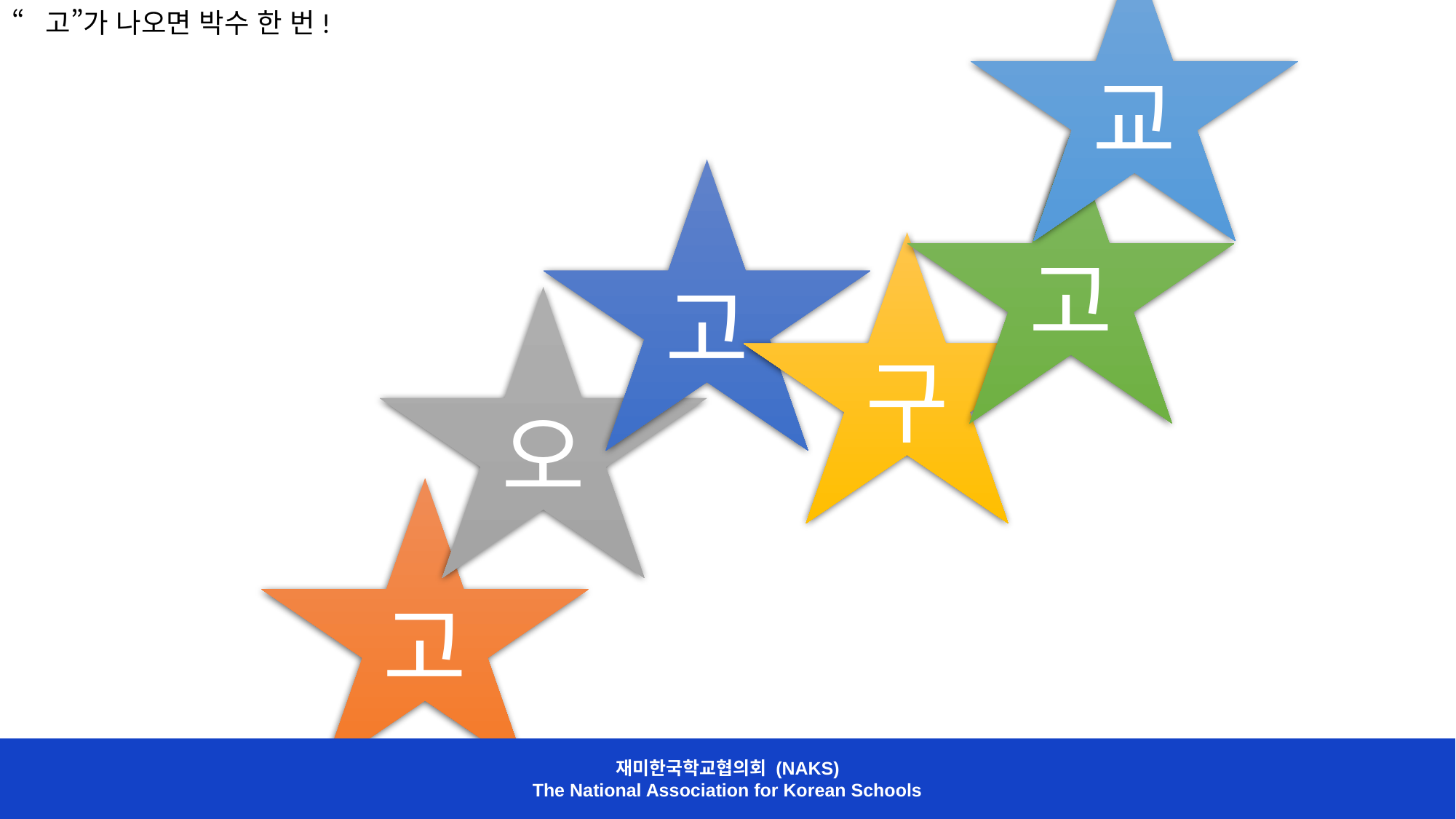

교
“고”가 나오면 박수 한 번!
고
고
구
오
고
재미한국학교협의회 (NAKS)
The National Association for Korean Schools